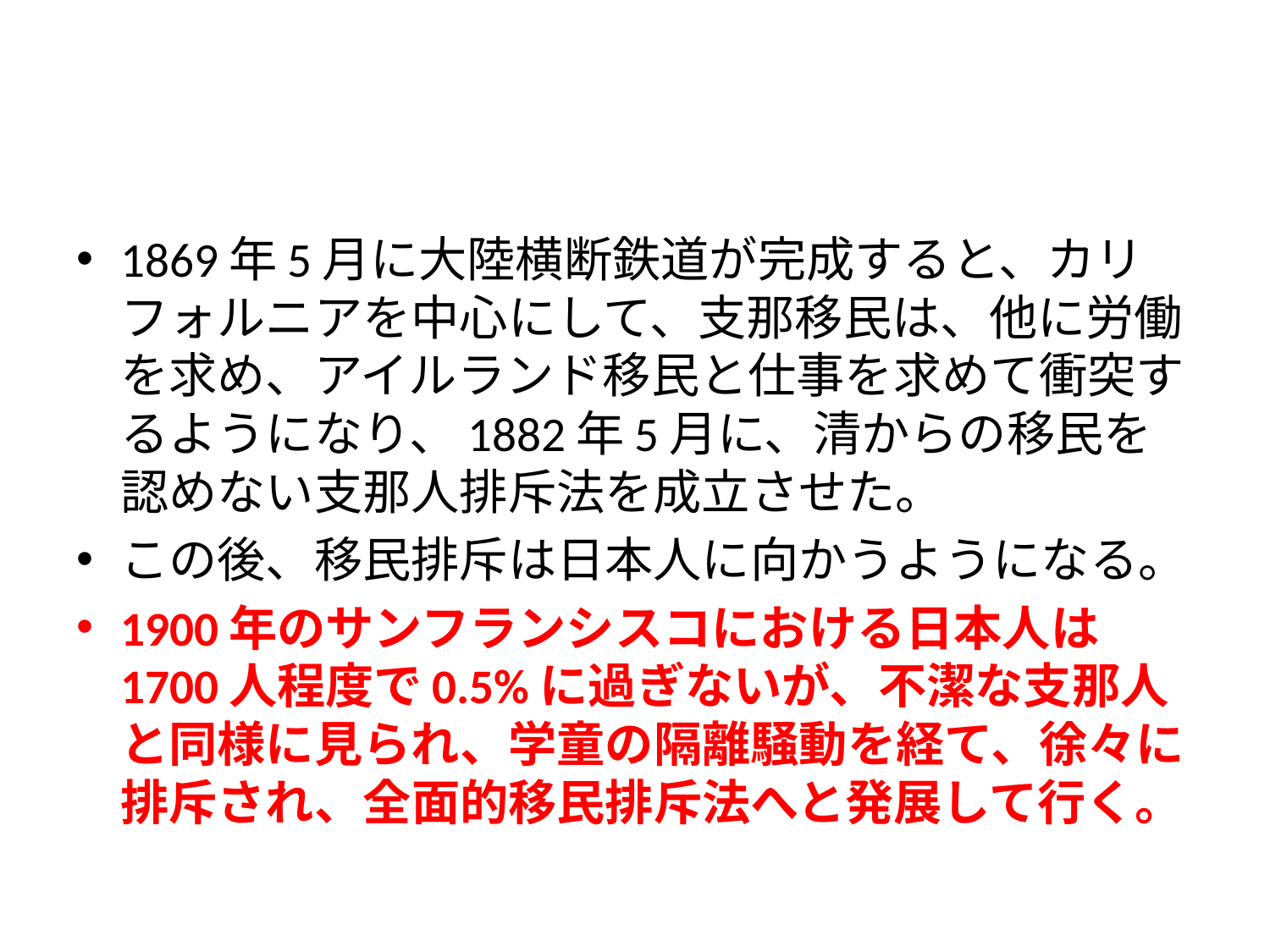

#
1869年5月に大陸横断鉄道が完成すると、カリフォルニアを中心にして、支那移民は、他に労働を求め、アイルランド移民と仕事を求めて衝突するようになり、1882年5月に、清からの移民を認めない支那人排斥法を成立させた。
この後、移民排斥は日本人に向かうようになる。
1900年のサンフランシスコにおける日本人は1700人程度で0.5%に過ぎないが、不潔な支那人と同様に見られ、学童の隔離騒動を経て、徐々に排斥され、全面的移民排斥法へと発展して行く。